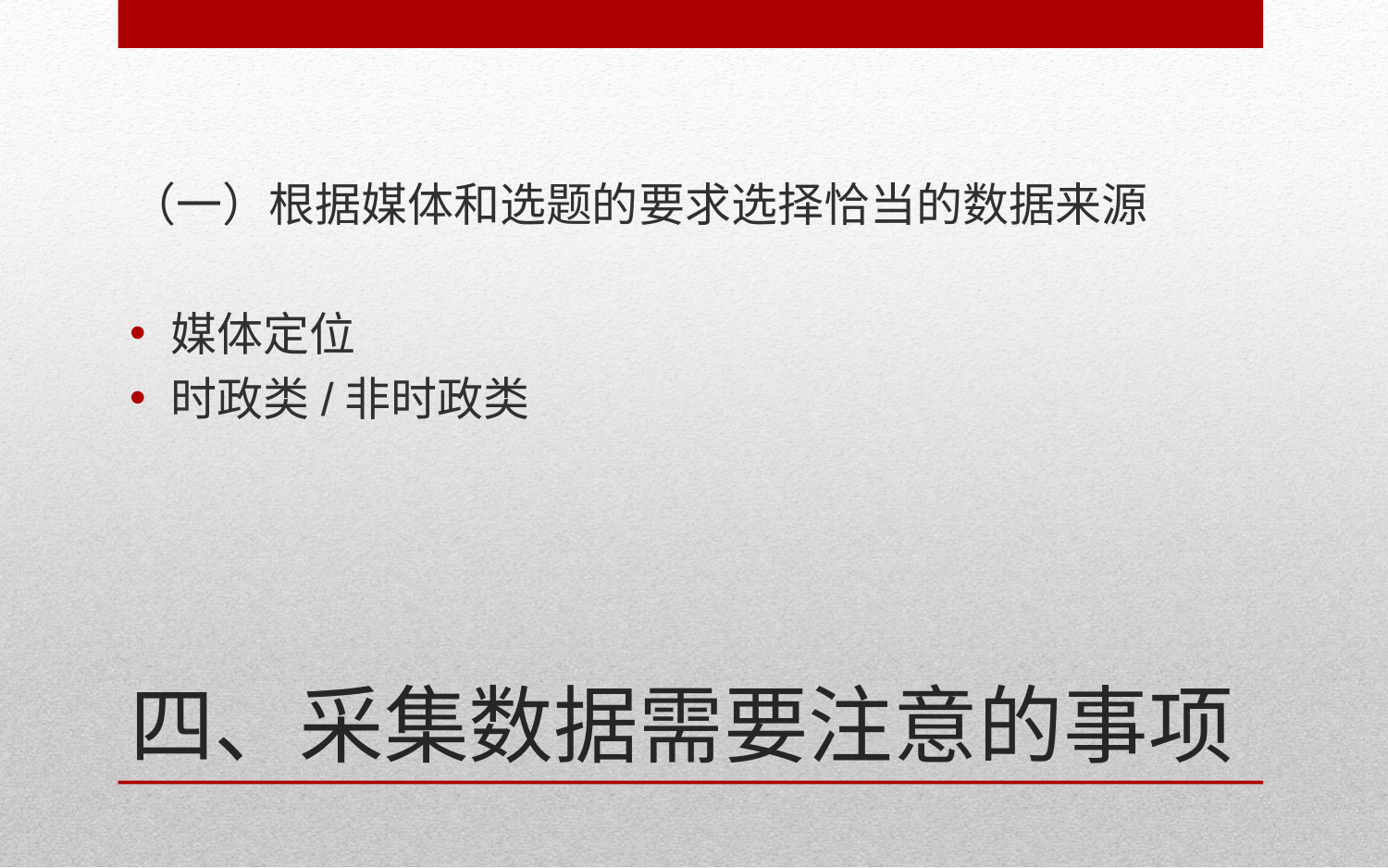

（一）根据媒体和选题的要求选择恰当的数据来源

媒体定位
时政类/非时政类

# 四、采集数据需要注意的事项